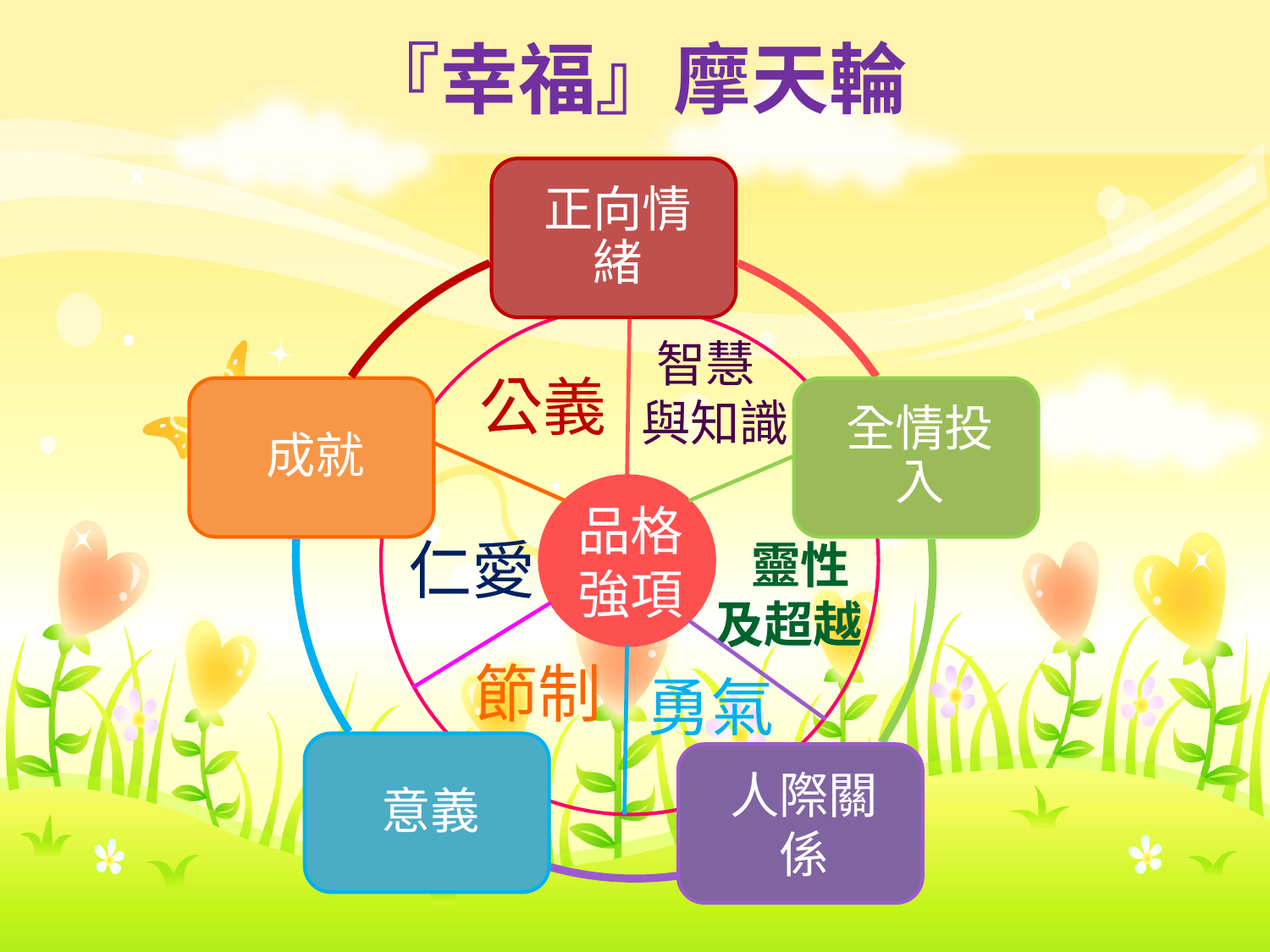

# 『幸福』摩天輪
正向情緒
全情投入
人際關係
意義
成就

 智慧
與知識
公義
仁愛
 靈性及超越
節制
勇氣
品格
強項